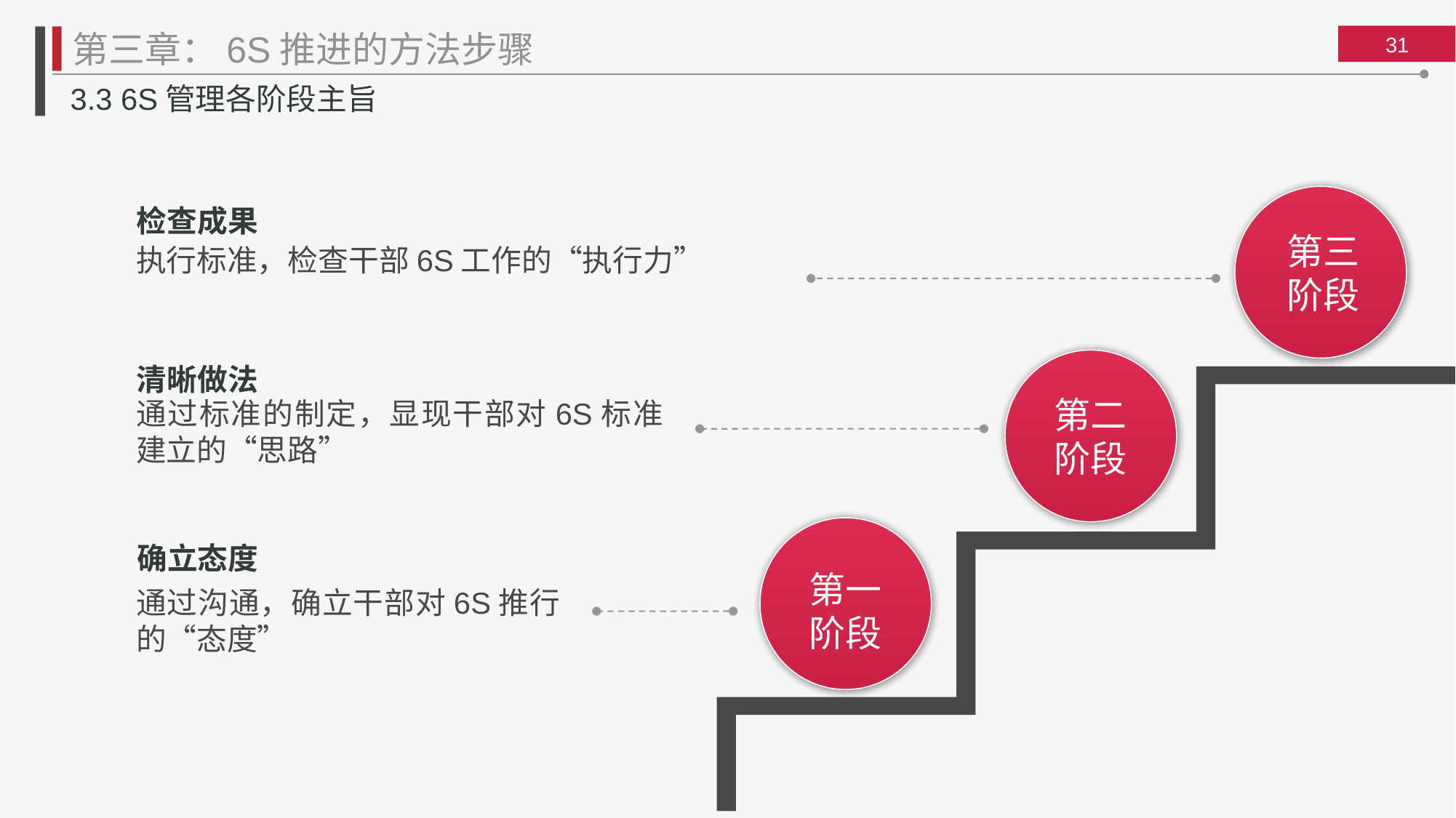

第三章：6S推进的方法步骤

3.3 6S管理各阶段主旨

检查成果
第三阶段
执行标准，检查干部6S工作的“执行力”

清晰做法

第二阶段
通过标准的制定，显现干部对6S标准建立的“思路”

确立态度
第一阶段
通过沟通，确立干部对6S推行的“态度”